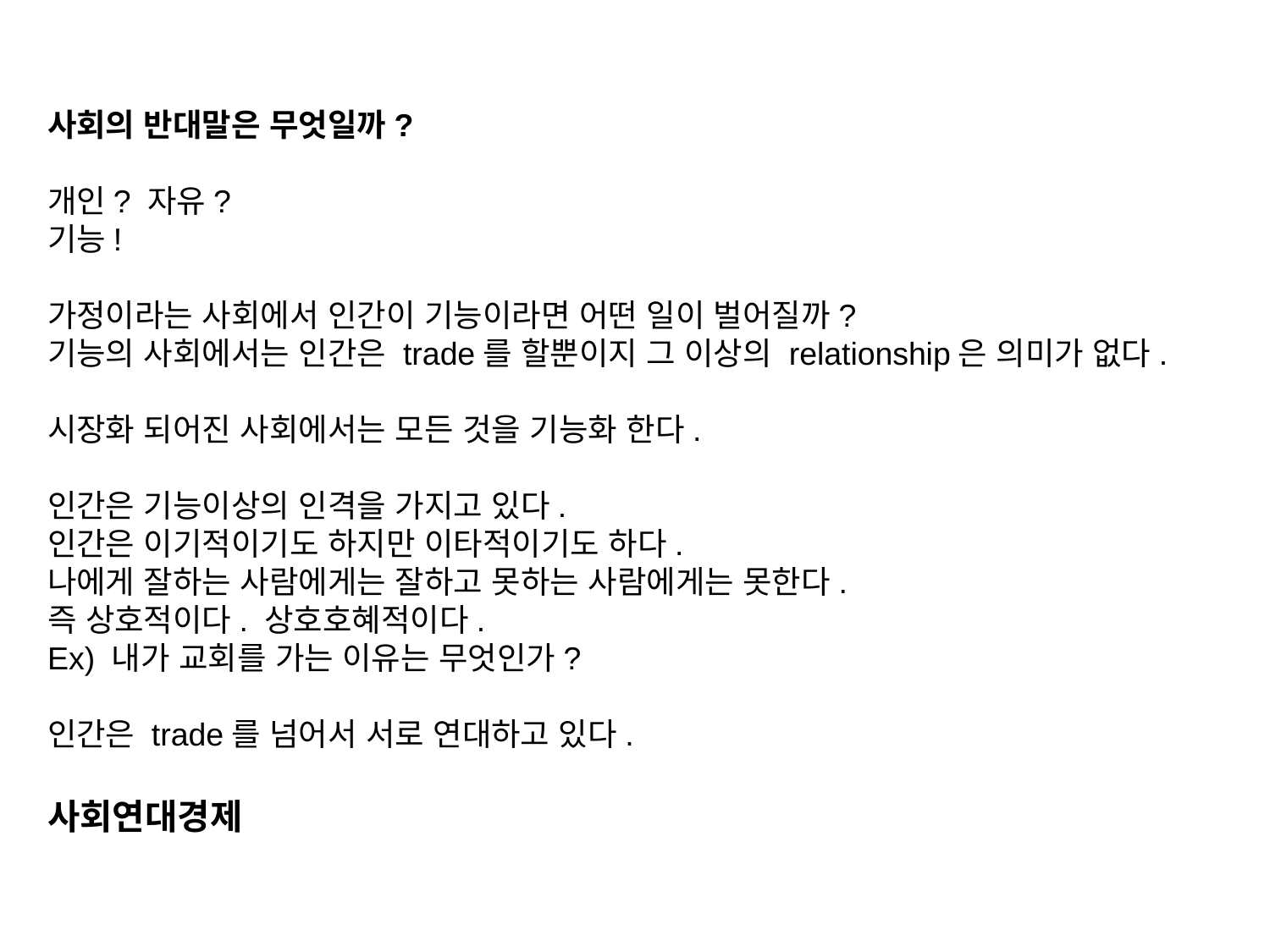

사회의 반대말은 무엇일까?

개인? 자유?
기능!

가정이라는 사회에서 인간이 기능이라면 어떤 일이 벌어질까?
기능의 사회에서는 인간은 trade를 할뿐이지 그 이상의 relationship은 의미가 없다.

시장화 되어진 사회에서는 모든 것을 기능화 한다.

인간은 기능이상의 인격을 가지고 있다.
인간은 이기적이기도 하지만 이타적이기도 하다.
나에게 잘하는 사람에게는 잘하고 못하는 사람에게는 못한다.
즉 상호적이다. 상호호혜적이다.
Ex) 내가 교회를 가는 이유는 무엇인가?

인간은 trade를 넘어서 서로 연대하고 있다.

사회연대경제